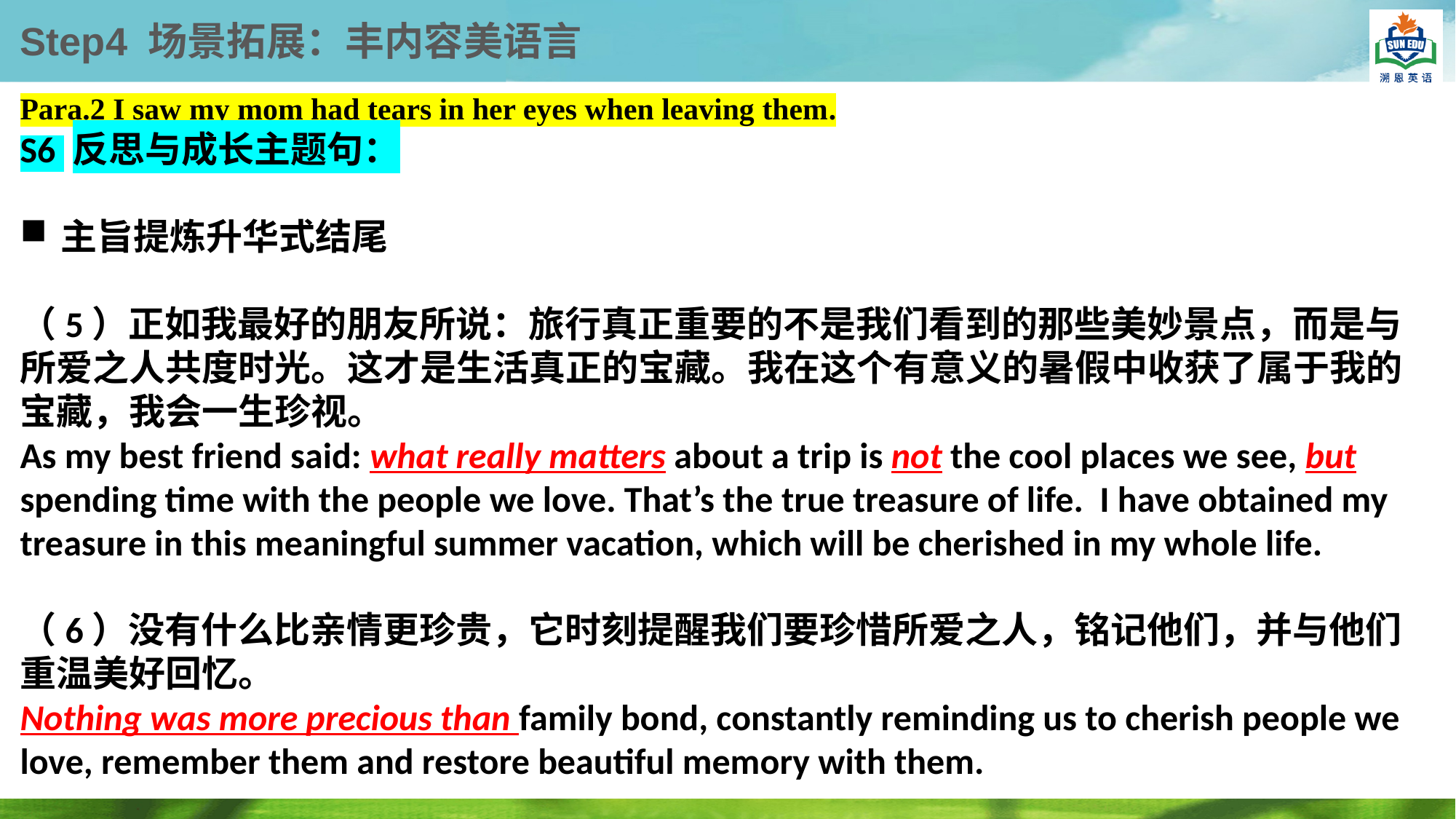

Step4 场景拓展：丰内容美语言
Para.2 I saw my mom had tears in her eyes when leaving them.
S6 反思与成长主题句：

主旨提炼升华式结尾

（5）正如我最好的朋友所说：旅行真正重要的不是我们看到的那些美妙景点，而是与所爱之人共度时光。这才是生活真正的宝藏。我在这个有意义的暑假中收获了属于我的宝藏，我会一生珍视。
As my best friend said: what really matters about a trip is not the cool places we see, but spending time with the people we love. That’s the true treasure of life.  I have obtained my treasure in this meaningful summer vacation, which will be cherished in my whole life.

（6）没有什么比亲情更珍贵，它时刻提醒我们要珍惜所爱之人，铭记他们，并与他们重温美好回忆。
Nothing was more precious than family bond, constantly reminding us to cherish people we love, remember them and restore beautiful memory with them.